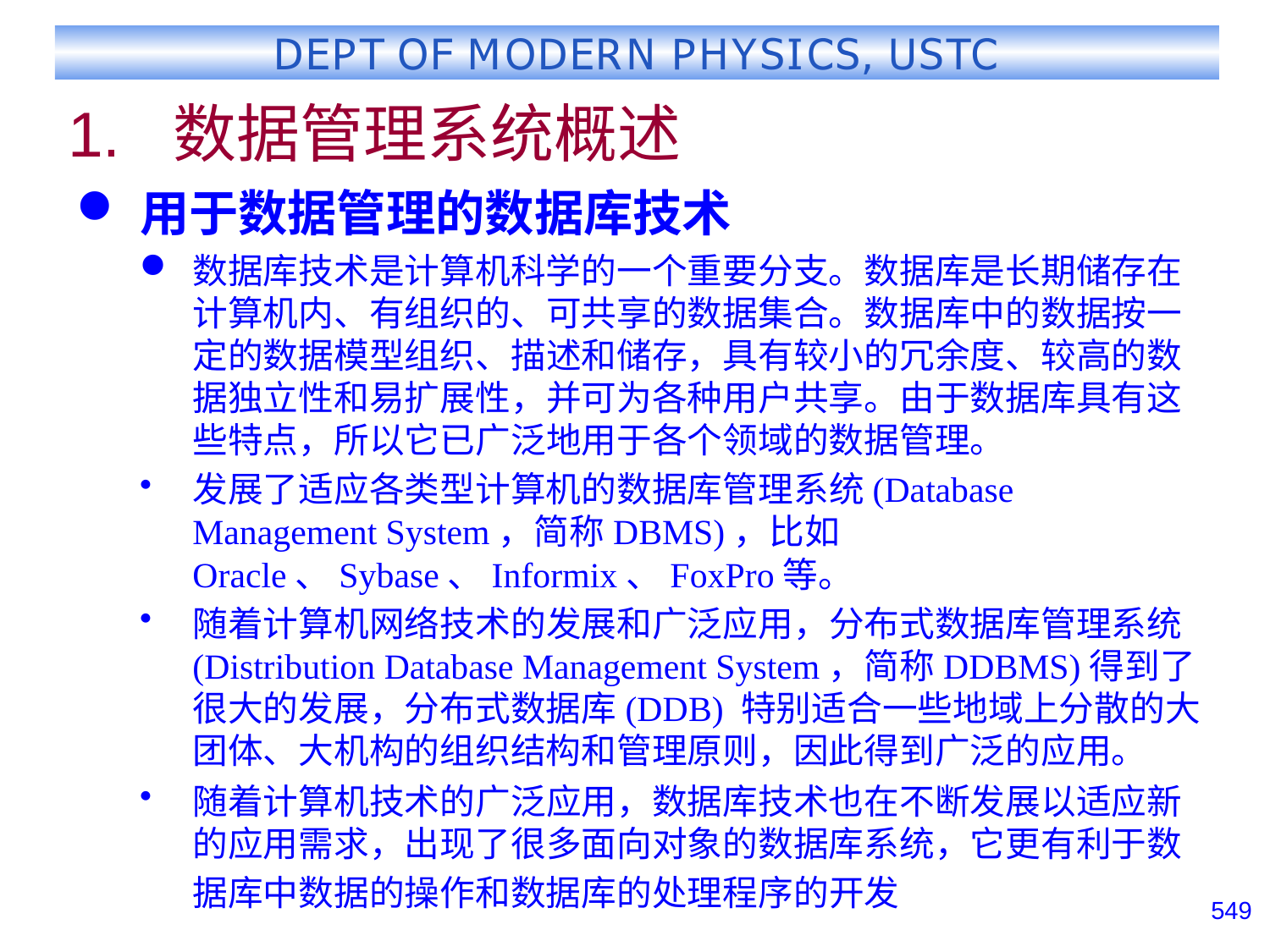

# 数据管理系统概述
用于数据管理的数据库技术
数据库技术是计算机科学的一个重要分支。数据库是长期储存在计算机内、有组织的、可共享的数据集合。数据库中的数据按一定的数据模型组织、描述和储存，具有较小的冗余度、较高的数据独立性和易扩展性，并可为各种用户共享。由于数据库具有这些特点，所以它已广泛地用于各个领域的数据管理。
发展了适应各类型计算机的数据库管理系统(Database Management System，简称DBMS)，比如Oracle、Sybase、Informix、FoxPro等。
随着计算机网络技术的发展和广泛应用，分布式数据库管理系统(Distribution Database Management System，简称DDBMS)得到了很大的发展，分布式数据库(DDB) 特别适合一些地域上分散的大团体、大机构的组织结构和管理原则，因此得到广泛的应用。
随着计算机技术的广泛应用，数据库技术也在不断发展以适应新的应用需求，出现了很多面向对象的数据库系统，它更有利于数据库中数据的操作和数据库的处理程序的开发